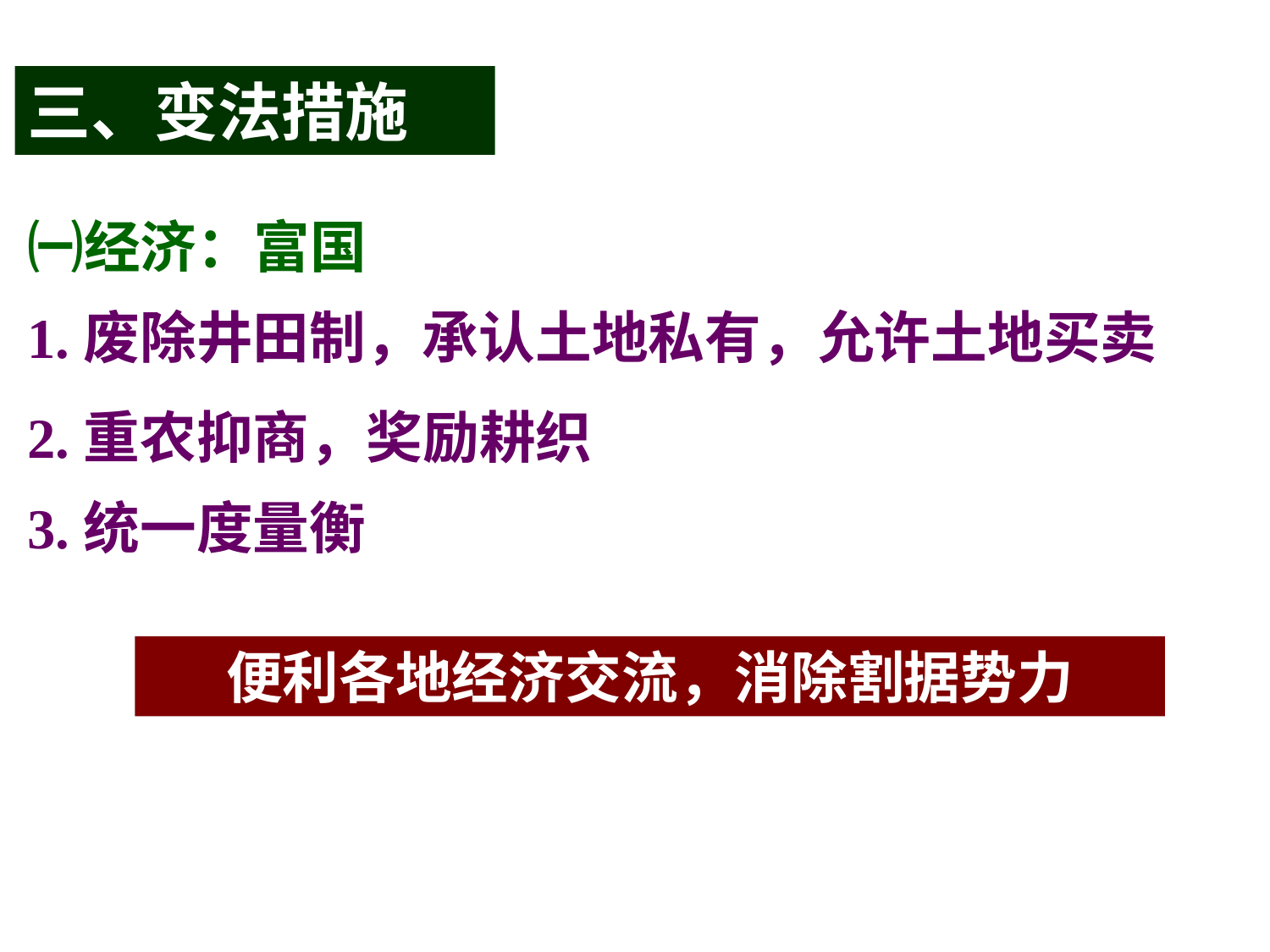

三、变法措施
㈠经济：富国
1.废除井田制，承认土地私有，允许土地买卖
2.重农抑商，奖励耕织
3.统一度量衡
便利各地经济交流，消除割据势力